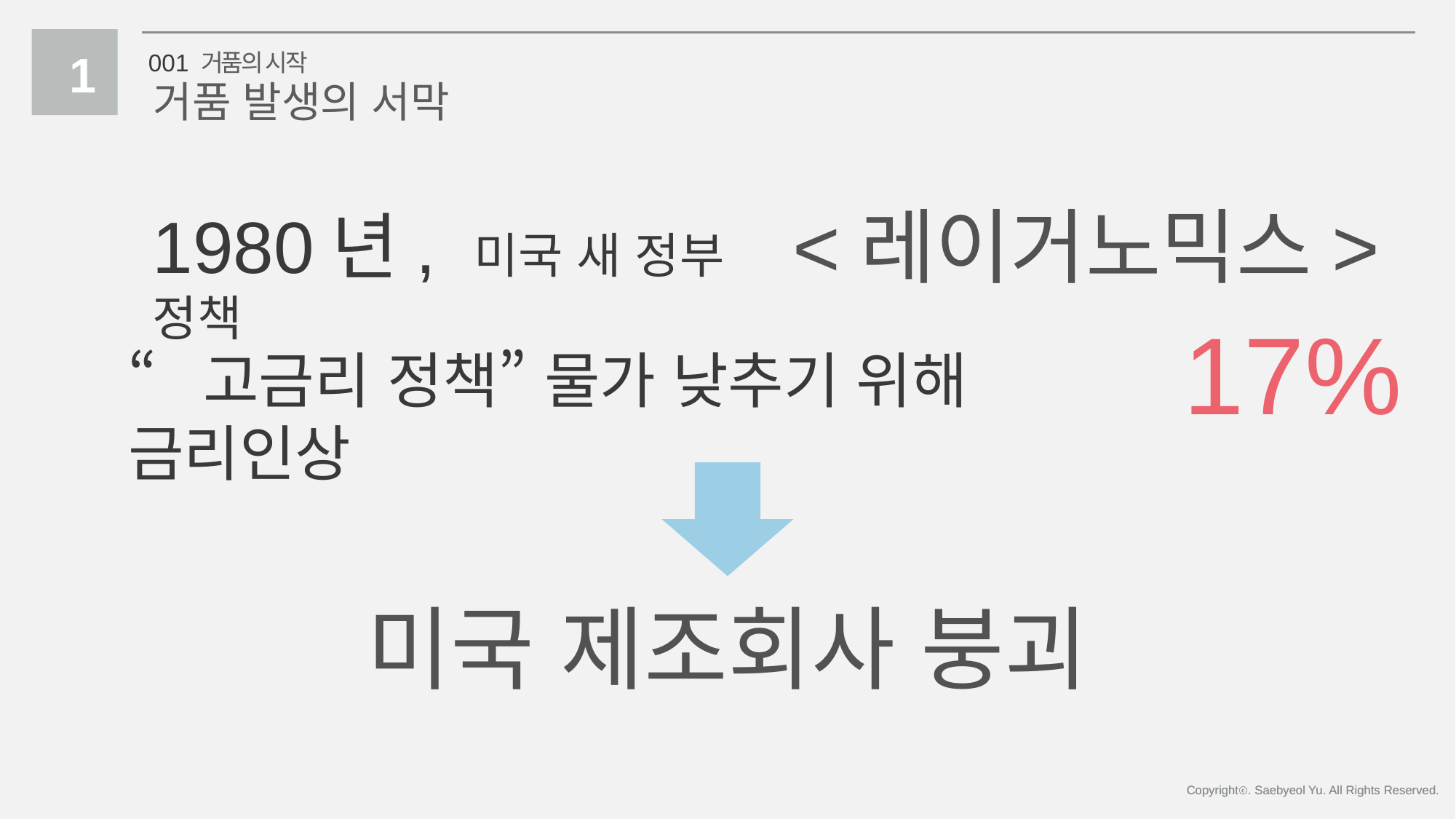

1
001 거품의 시작
거품 발생의 서막
<레이거노믹스>
1980년, 미국 새 정부 정책
 17%
“고금리 정책” 물가 낮추기 위해 금리인상

미국 제조회사 붕괴
Copyrightⓒ. Saebyeol Yu. All Rights Reserved.